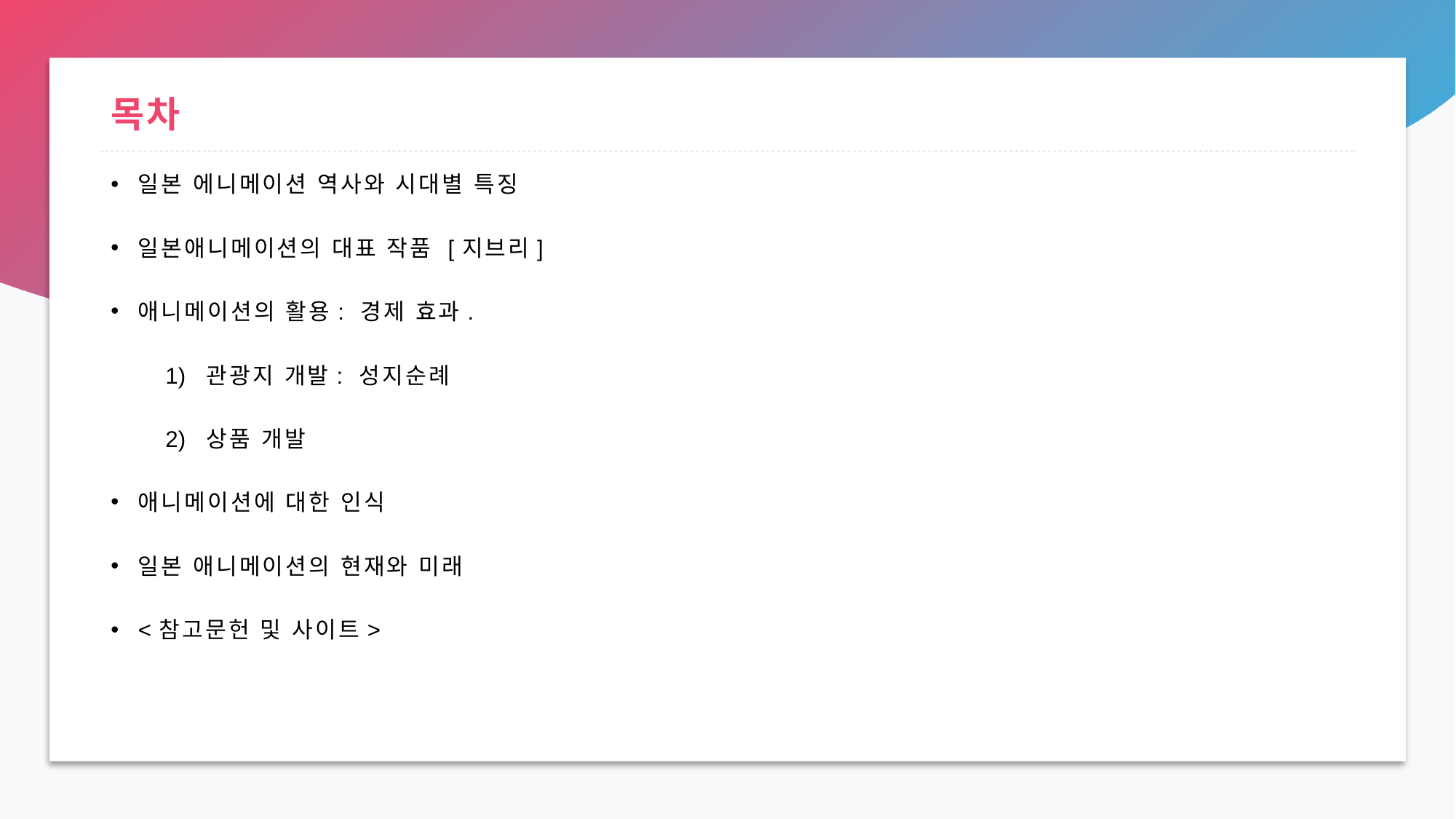

# 목차
일본 에니메이션 역사와 시대별 특징
일본애니메이션의 대표 작품 [지브리]
애니메이션의 활용: 경제 효과.
관광지 개발: 성지순례
상품 개발
애니메이션에 대한 인식
일본 애니메이션의 현재와 미래
<참고문헌 및 사이트>